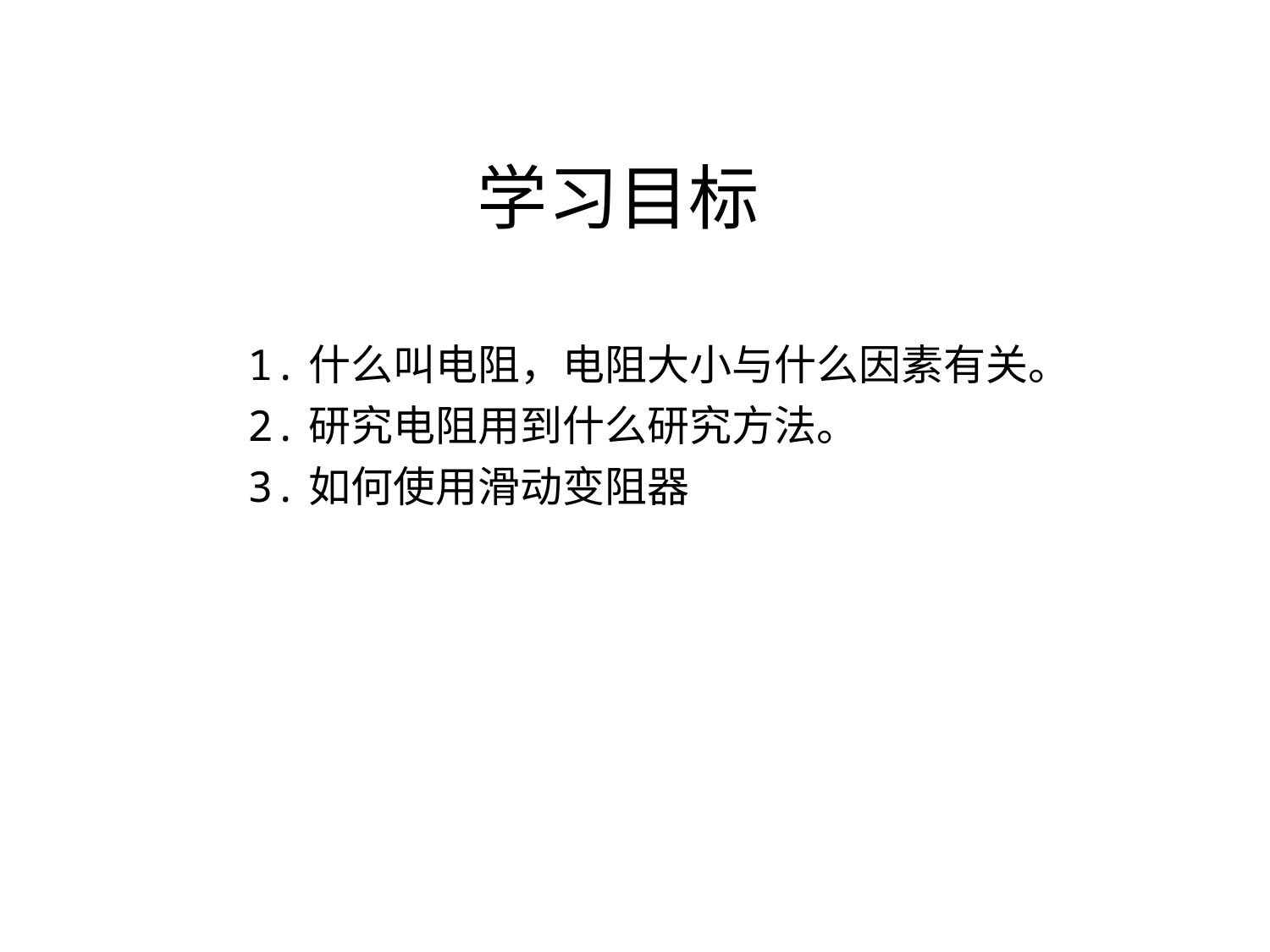

# 学习目标
1.什么叫电阻，电阻大小与什么因素有关。
2.研究电阻用到什么研究方法。
3.如何使用滑动变阻器